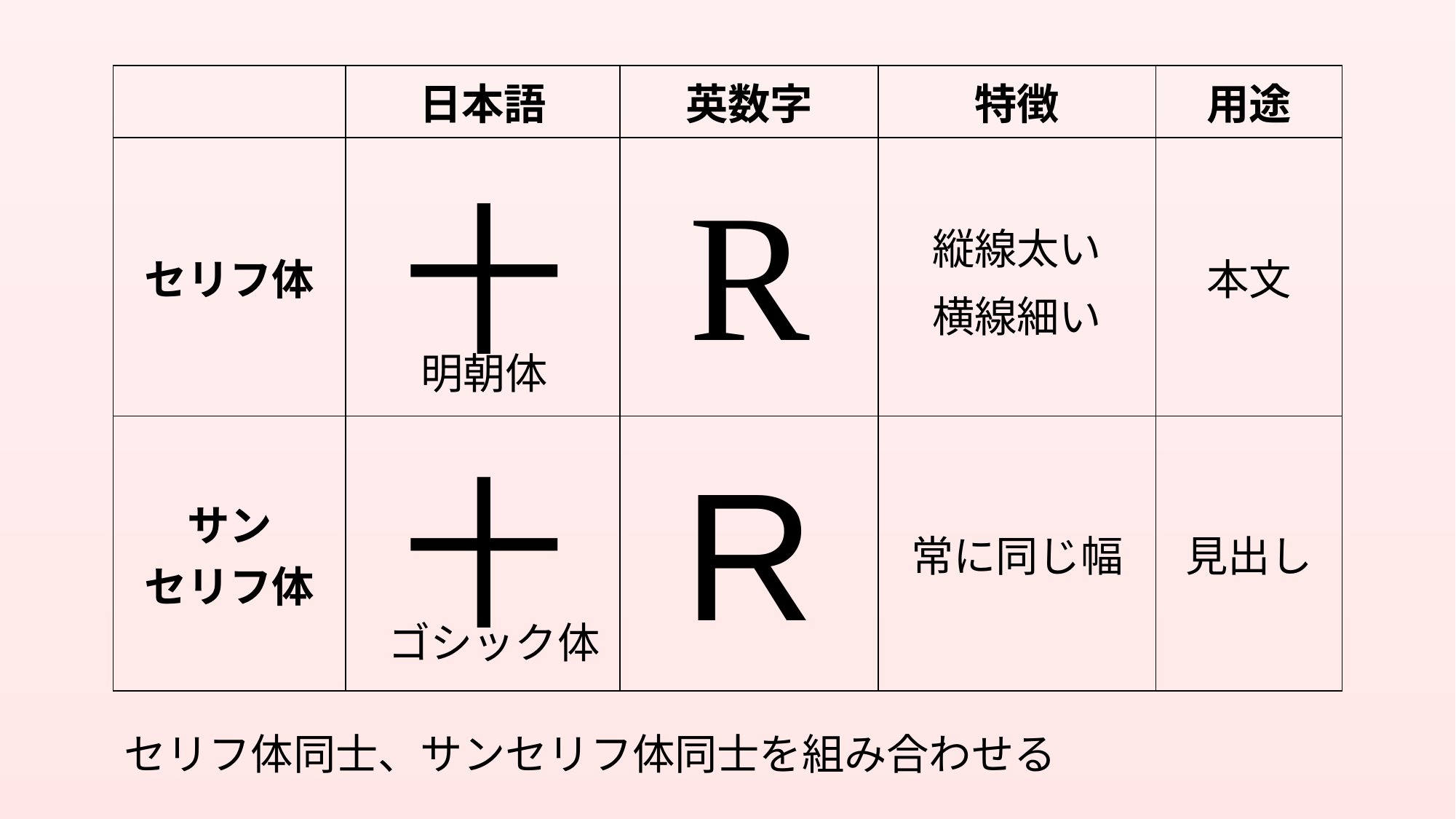

|  | 日本語 | 英数字 | 特徴 | 用途 |
| --- | --- | --- | --- | --- |
| セリフ体 |  |  | 縦線太い 横線細い | 本文 |
| サン セリフ体 |  |  | 常に同じ幅 | 見出し |
R
十
明朝体
R
十
ゴシック体
セリフ体同士、サンセリフ体同士を組み合わせる